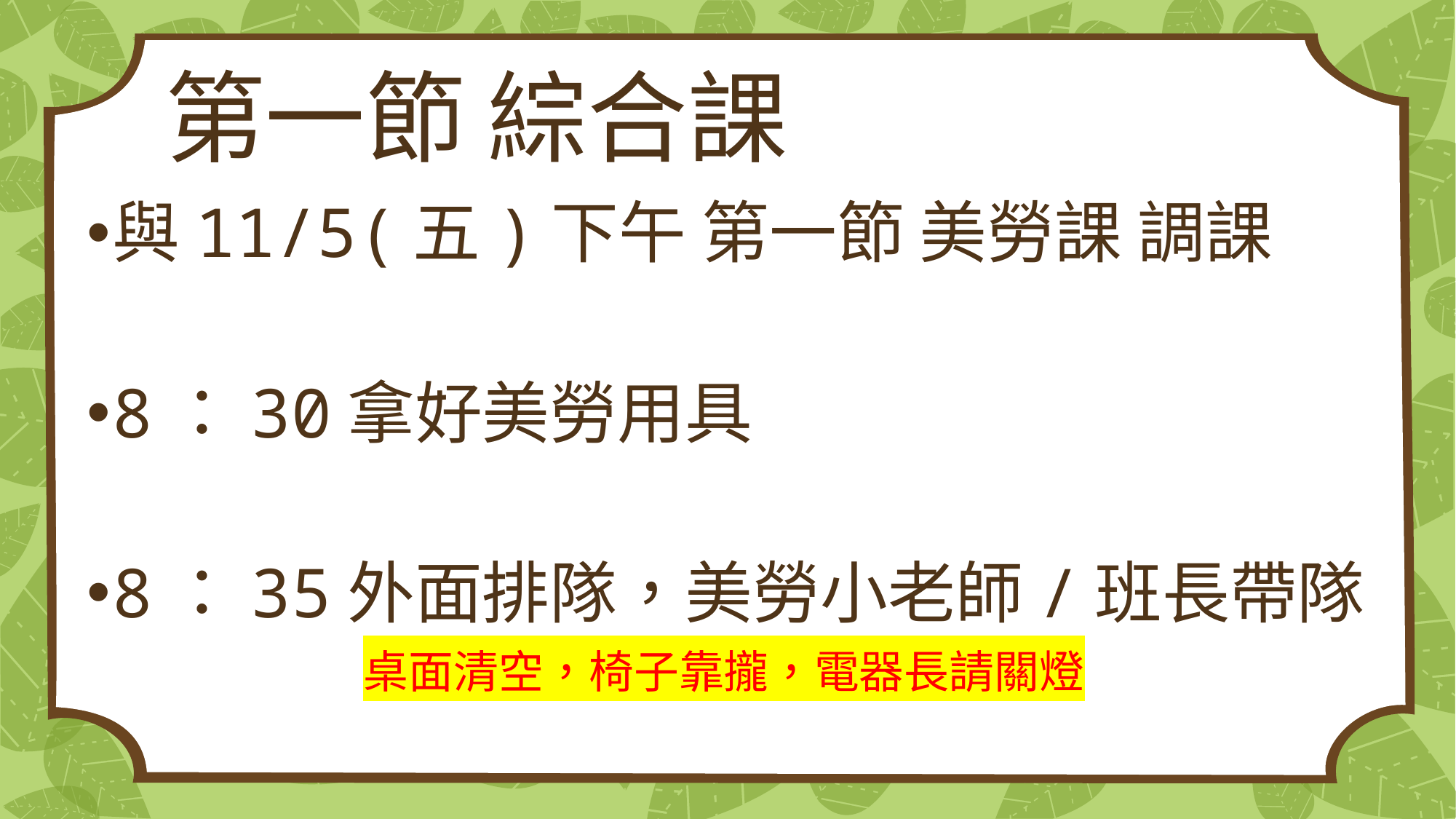

# 第一節 綜合課
與11/5(五)下午 第一節 美勞課 調課

8：30拿好美勞用具

8：35外面排隊，美勞小老師/班長帶隊
桌面清空，椅子靠攏，電器長請關燈